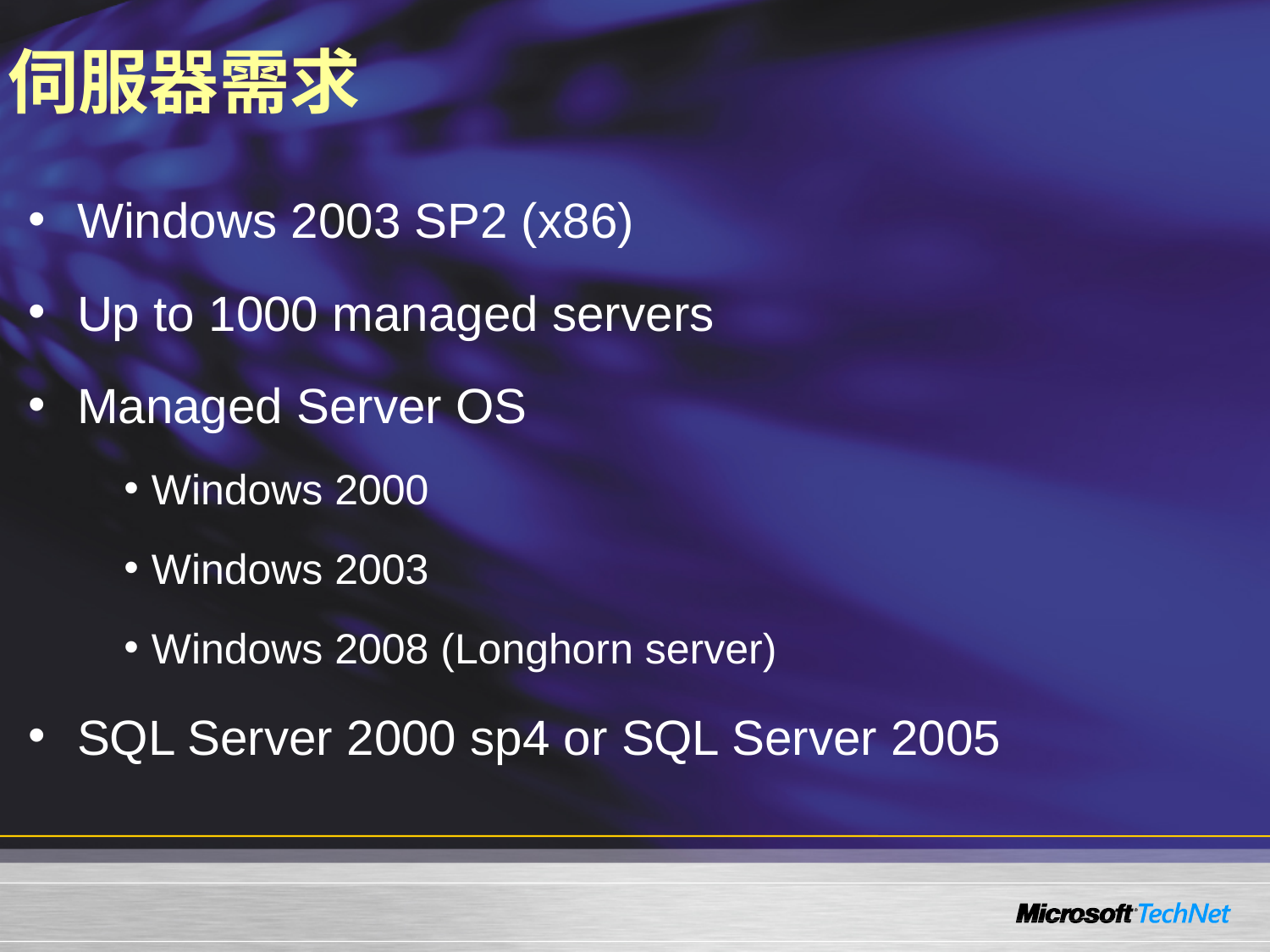

# 伺服器需求
Windows 2003 SP2 (x86)
Up to 1000 managed servers
Managed Server OS
 Windows 2000
 Windows 2003
 Windows 2008 (Longhorn server)
SQL Server 2000 sp4 or SQL Server 2005